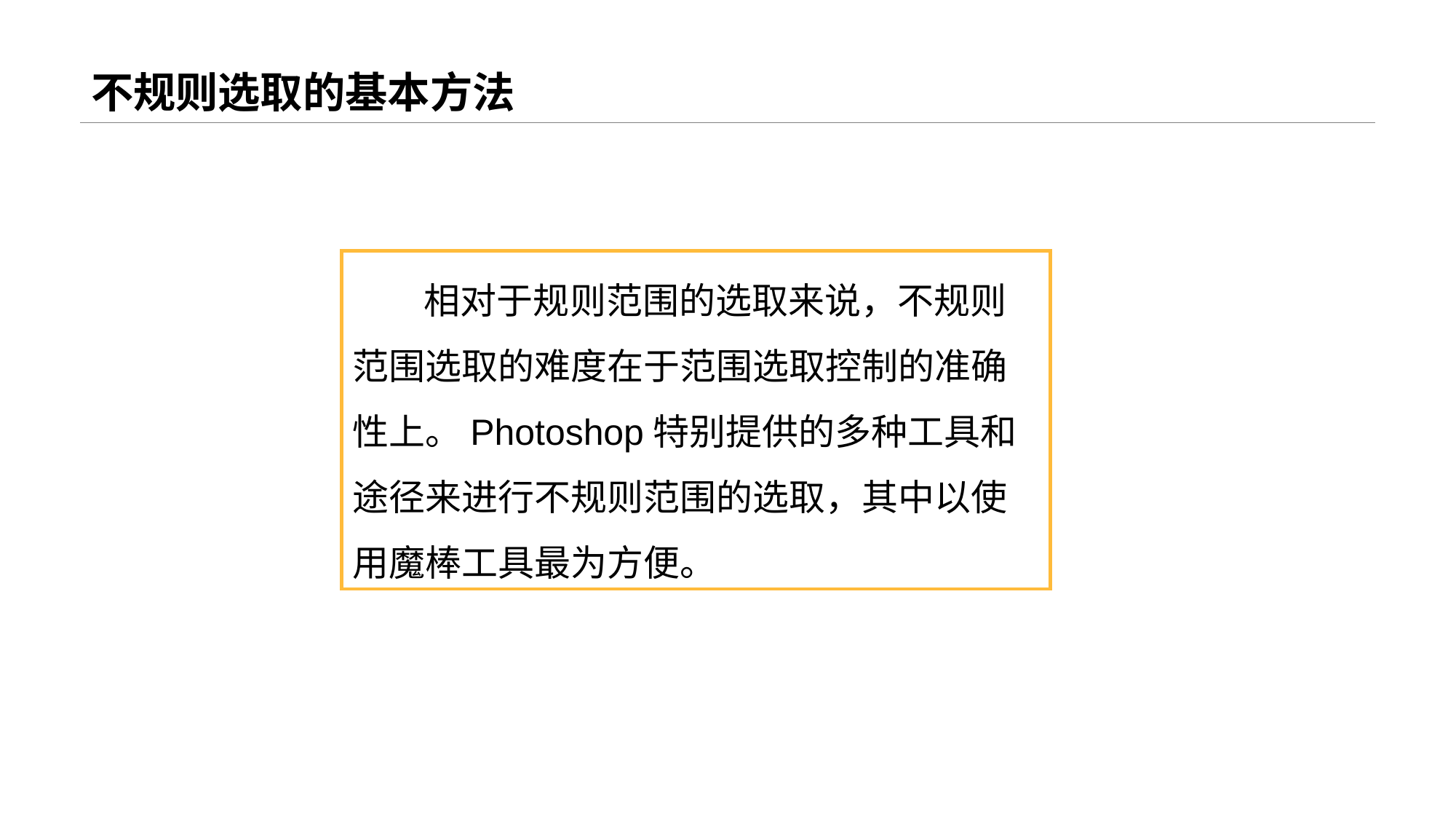

# 不规则选取的基本方法
 相对于规则范围的选取来说，不规则范围选取的难度在于范围选取控制的准确性上。Photoshop特别提供的多种工具和途径来进行不规则范围的选取，其中以使用魔棒工具最为方便。